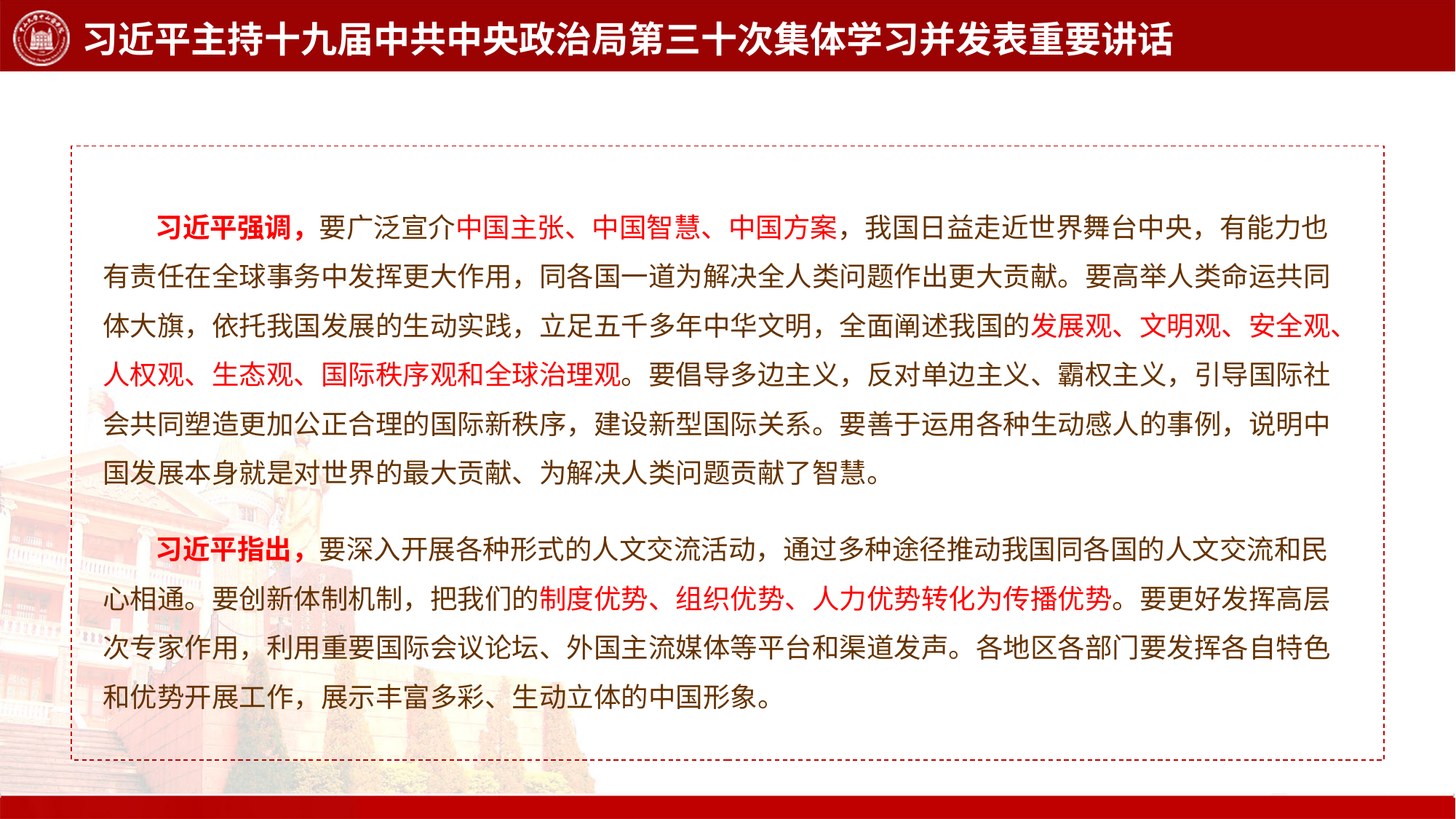

习近平主持十九届中共中央政治局第三十次集体学习并发表重要讲话

习近平强调，要广泛宣介中国主张、中国智慧、中国方案，我国日益走近世界舞台中央，有能力也有责任在全球事务中发挥更大作用，同各国一道为解决全人类问题作出更大贡献。要高举人类命运共同体大旗，依托我国发展的生动实践，立足五千多年中华文明，全面阐述我国的发展观、文明观、安全观、人权观、生态观、国际秩序观和全球治理观。要倡导多边主义，反对单边主义、霸权主义，引导国际社会共同塑造更加公正合理的国际新秩序，建设新型国际关系。要善于运用各种生动感人的事例，说明中国发展本身就是对世界的最大贡献、为解决人类问题贡献了智慧。
习近平指出，要深入开展各种形式的人文交流活动，通过多种途径推动我国同各国的人文交流和民心相通。要创新体制机制，把我们的制度优势、组织优势、人力优势转化为传播优势。要更好发挥高层次专家作用，利用重要国际会议论坛、外国主流媒体等平台和渠道发声。各地区各部门要发挥各自特色和优势开展工作，展示丰富多彩、生动立体的中国形象。